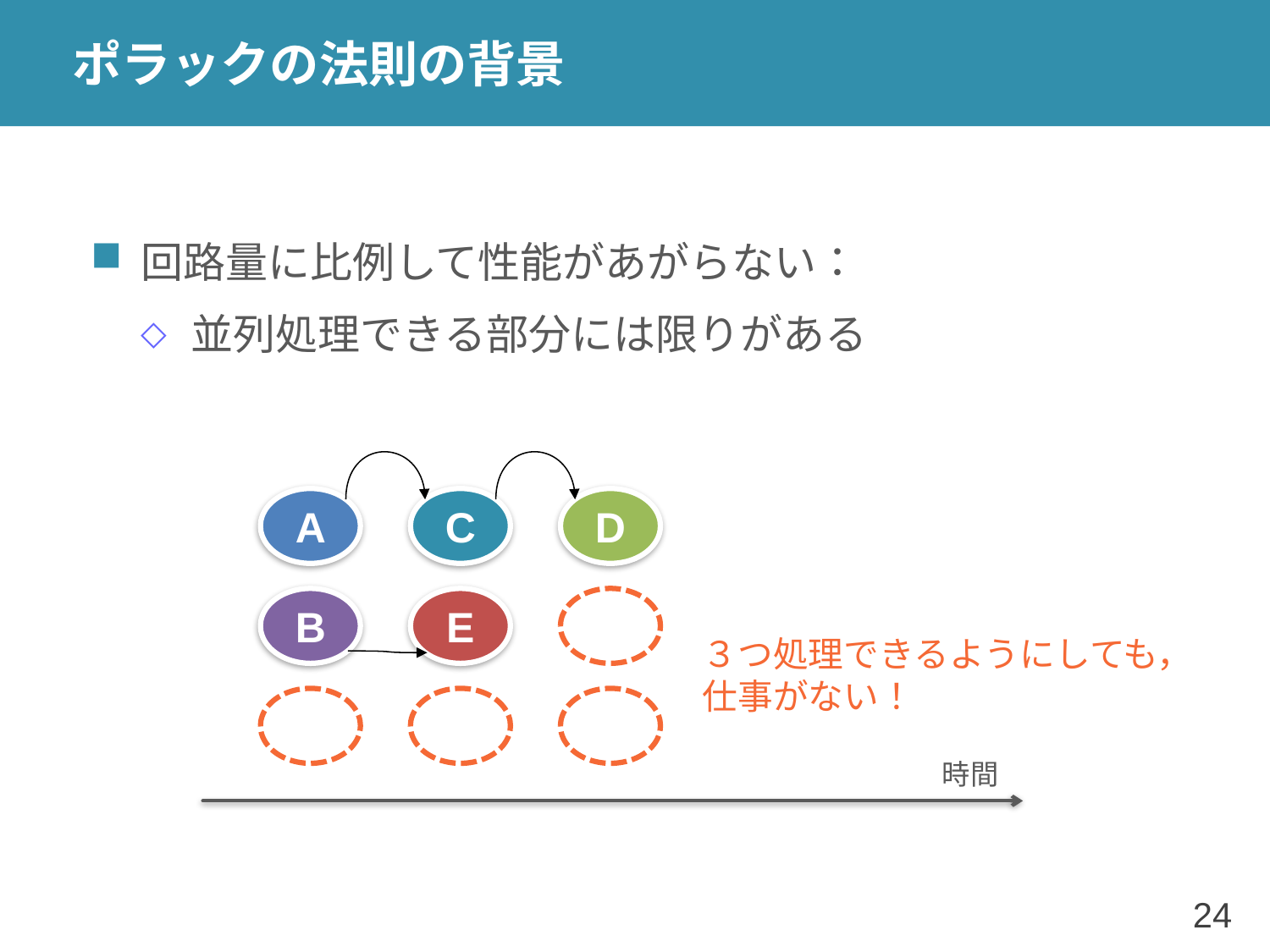

# ポラックの法則の背景
回路量に比例して性能があがらない：
並列処理できる部分には限りがある
A
C
D
E
B
E
３つ処理できるようにしても，
仕事がない！
B
E
E
時間